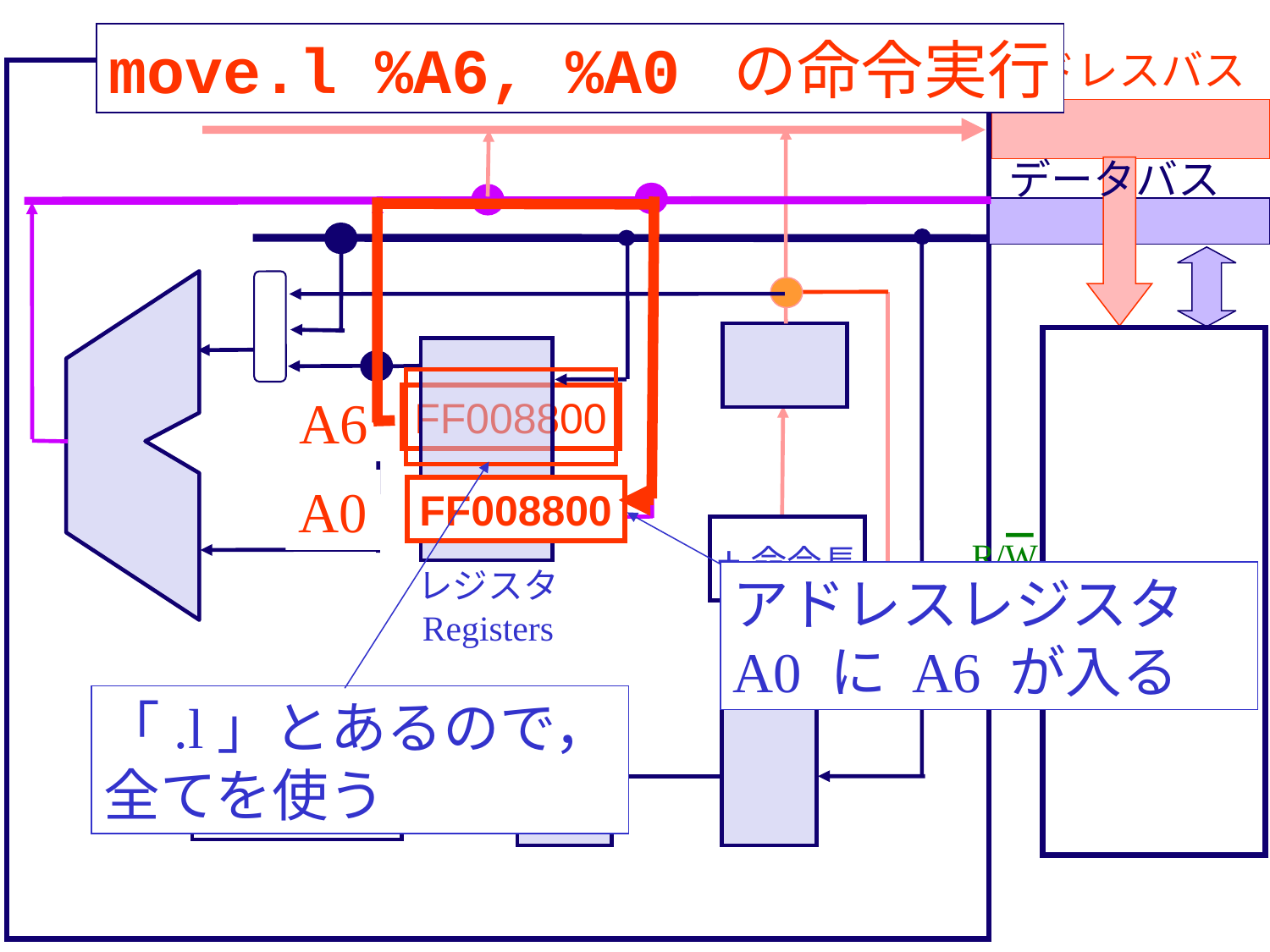

move.l %A6, %A0 の命令実行
アドレスバス

データバス

A6
FF008800

A0
FF008800

+命令長
R/W

レジスタ
Registers
アドレスレジスタ A0 に A6 が入る

「.l」とあるので，
全てを使う

制御系
Control Unit